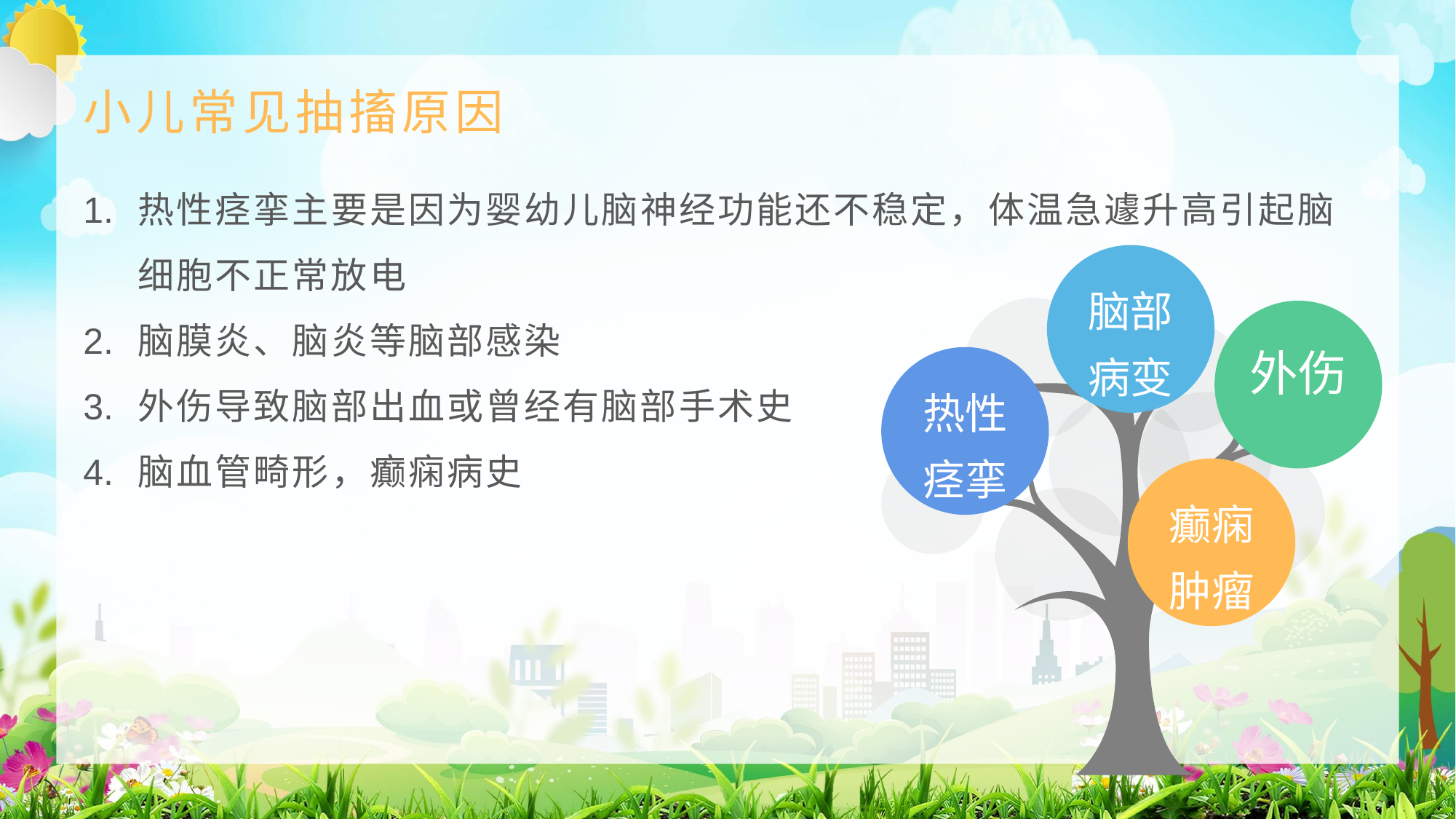

# 小儿常见抽搐原因
热性痉挛主要是因为婴幼儿脑神经功能还不稳定，体温急遽升高引起脑细胞不正常放电
脑膜炎、脑炎等脑部感染
外伤导致脑部出血或曾经有脑部手术史
脑血管畸形，癫痫病史

脑部病变

外伤

热性痉挛

癫痫肿瘤